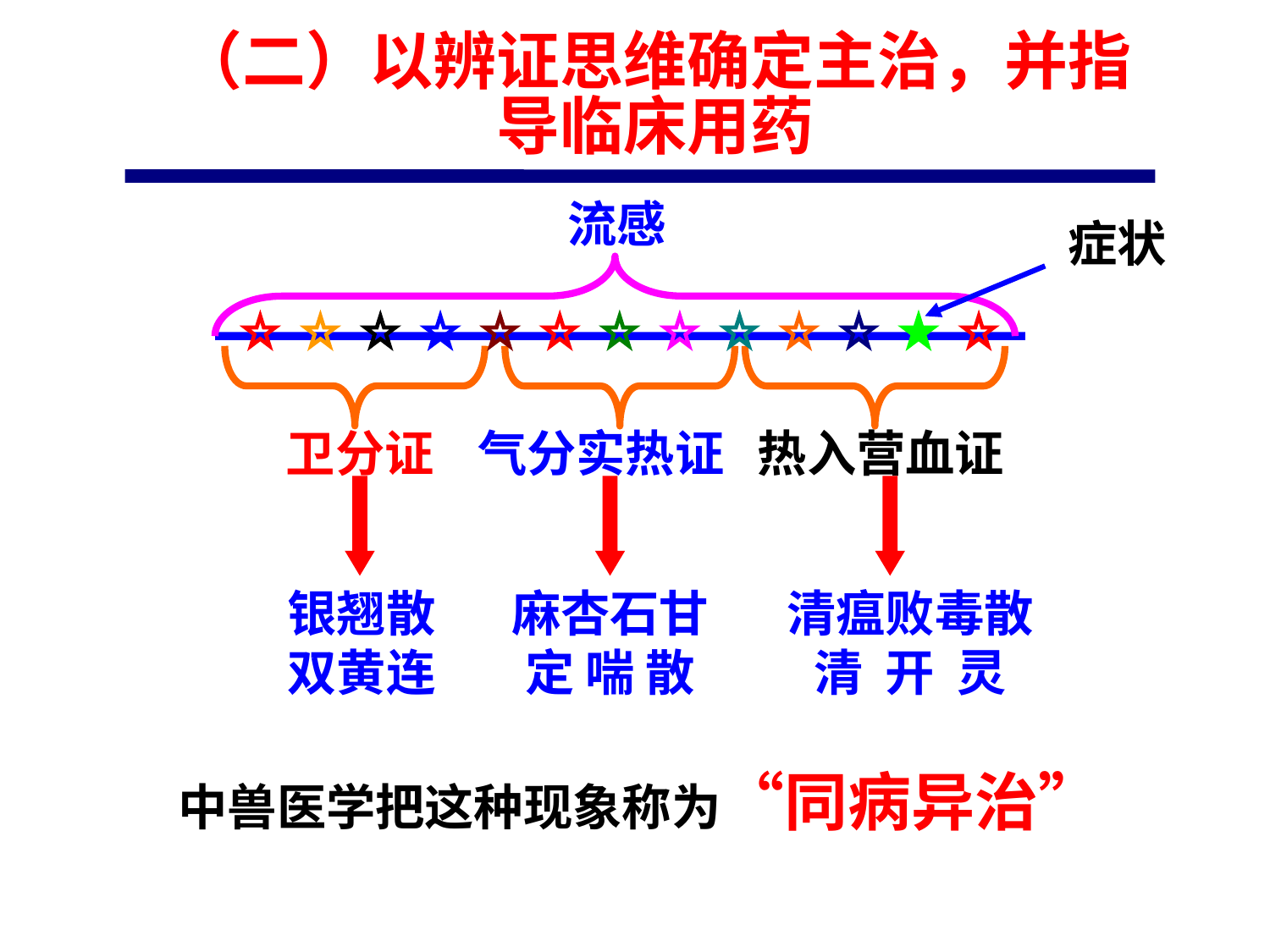

# （二）以辨证思维确定主治，并指导临床用药

流感
症状

卫分证

气分实热证

热入营血证

银翘散
双黄连

麻杏石甘
定 喘 散

清瘟败毒散
清  开  灵
中兽医学把这种现象称为“同病异治”